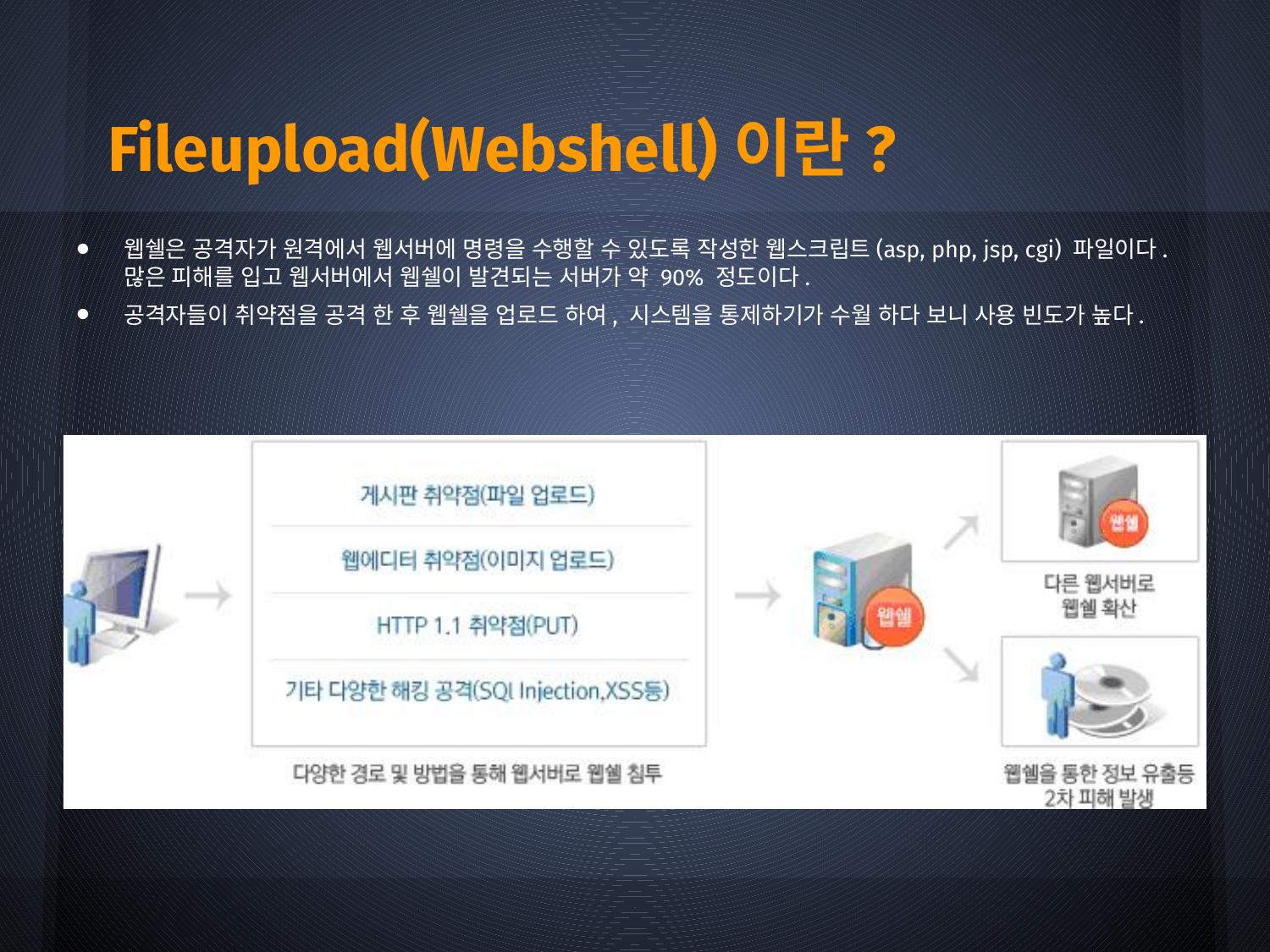

# Fileupload(Webshell)이란?
웹쉘은 공격자가 원격에서 웹서버에 명령을 수행할 수 있도록 작성한 웹스크립트(asp, php, jsp, cgi) 파일이다.많은 피해를 입고 웹서버에서 웹쉘이 발견되는 서버가 약 90% 정도이다.
공격자들이 취약점을 공격 한 후 웹쉘을 업로드 하여, 시스템을 통제하기가 수월 하다 보니 사용 빈도가 높다.